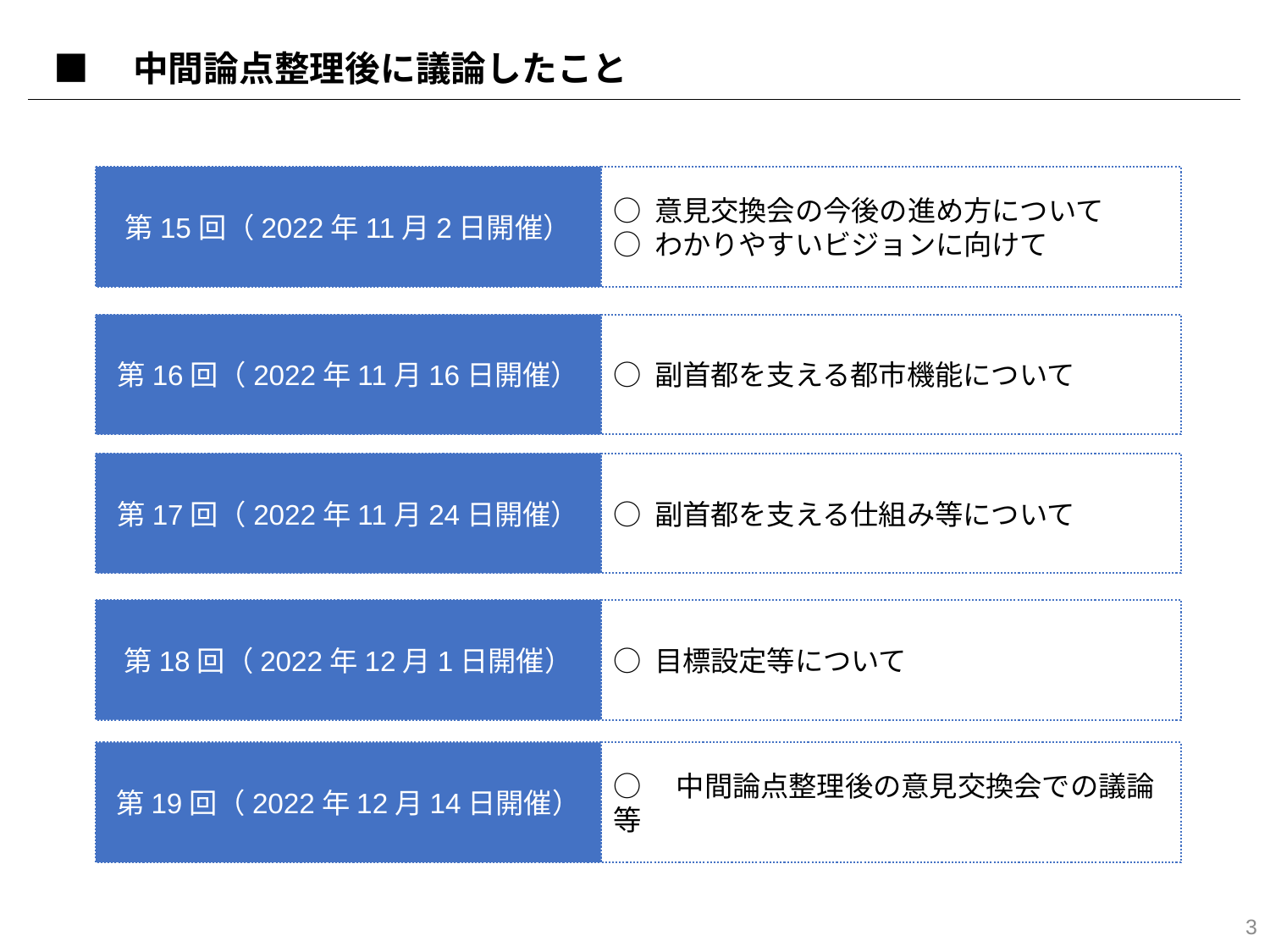

■　中間論点整理後に議論したこと
第15回（2022年11月2日開催）
○ 意見交換会の今後の進め方について
○ わかりやすいビジョンに向けて
第16回（2022年11月16日開催）
○ 副首都を支える都市機能について
第17回（2022年11月24日開催）
○ 副首都を支える仕組み等について
第18回（2022年12月1日開催）
○ 目標設定等について
第19回（2022年12月14日開催）
○　中間論点整理後の意見交換会での議論等
3